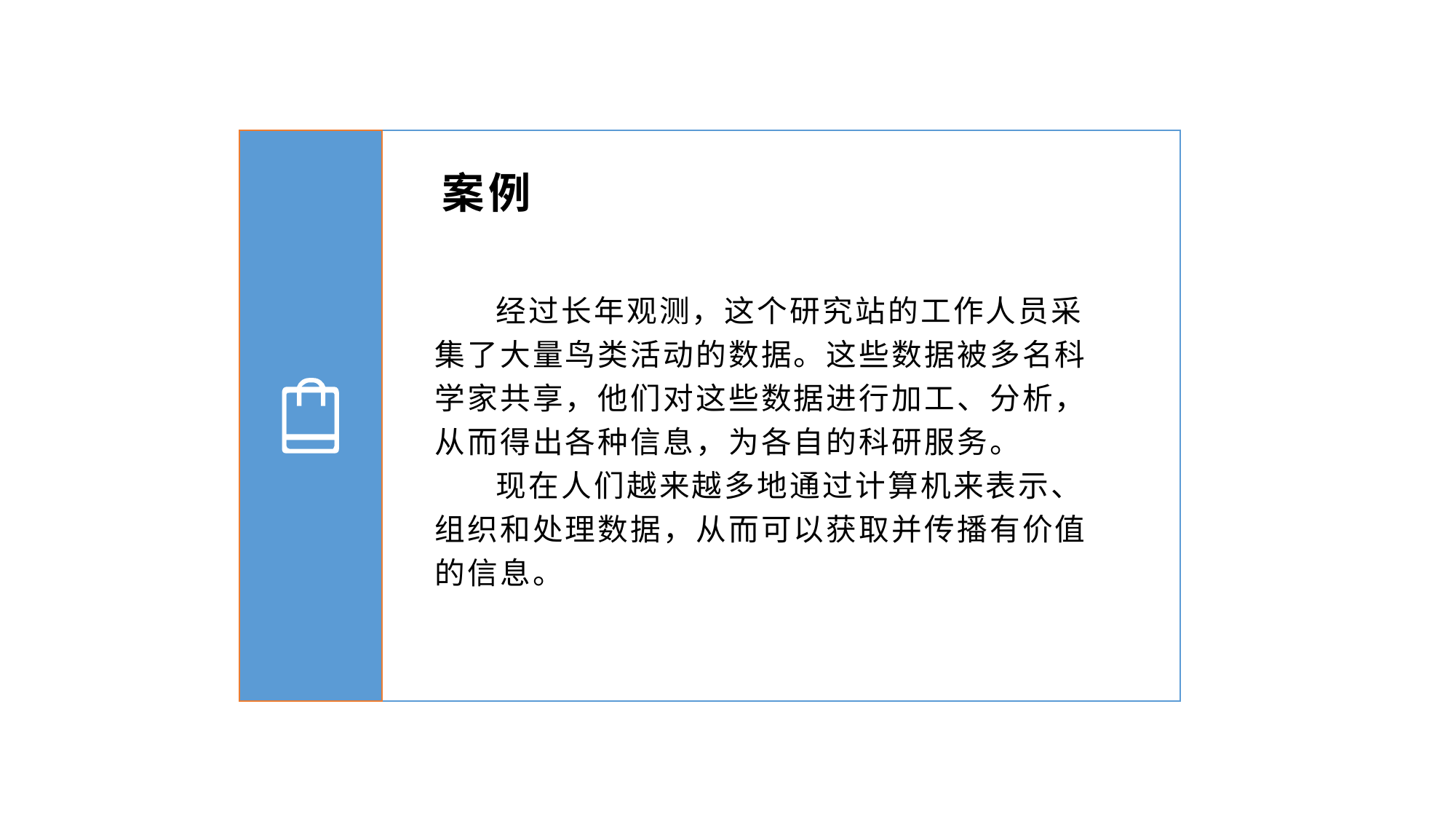

案例
      经过长年观测，这个研究站的工作人员采集了大量鸟类活动的数据。这些数据被多名科学家共享，他们对这些数据进行加工、分析，从而得出各种信息，为各自的科研服务。
      现在人们越来越多地通过计算机来表示、组织和处理数据，从而可以获取并传播有价值的信息。